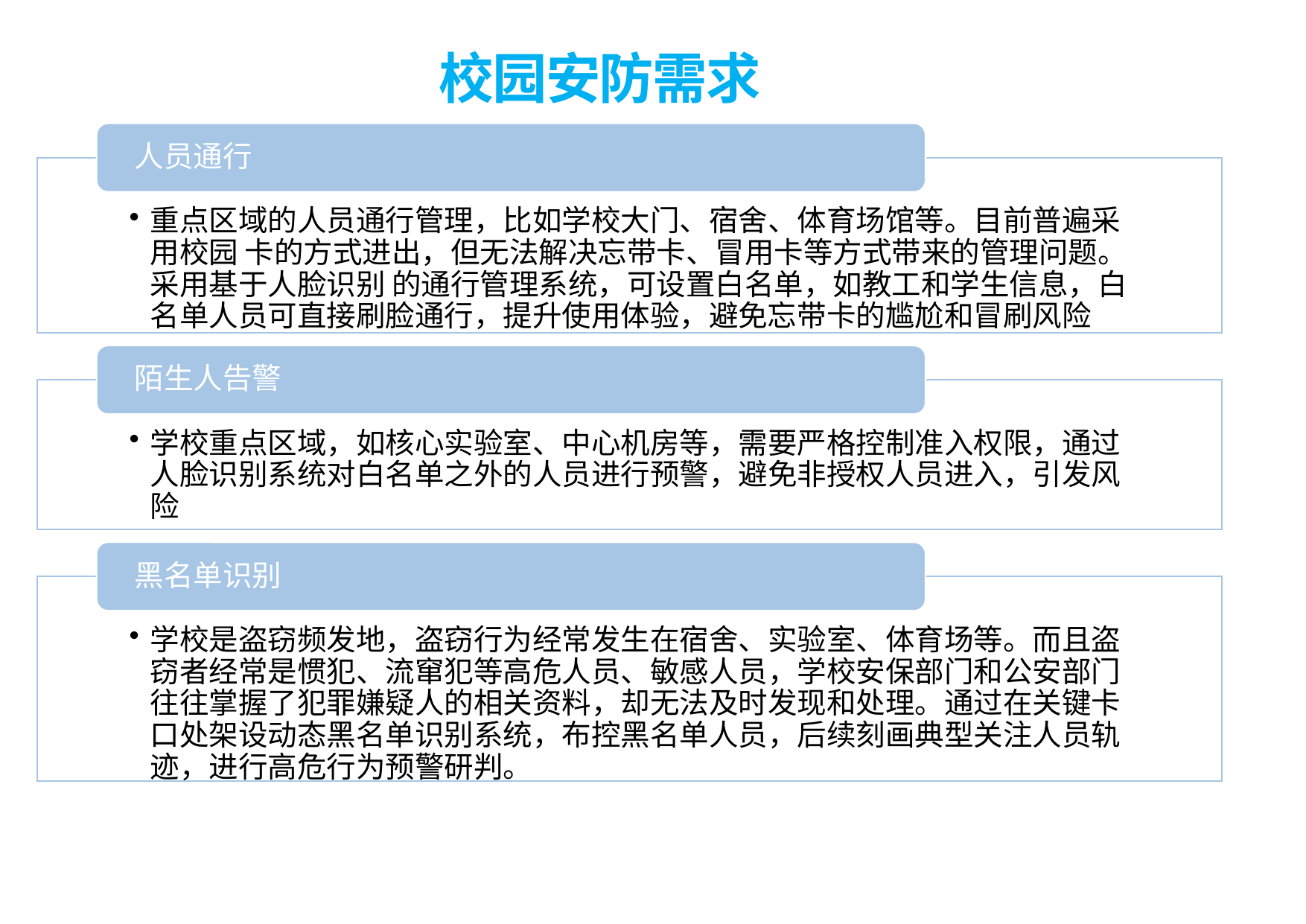

校园安防需求
重点区域的人员通行管理，比如学校大门、宿舍、体育场馆等。目前普遍采用校园 卡的方式进出，但无法解决忘带卡、冒用卡等方式带来的管理问题。采用基于人脸识别 的通行管理系统，可设置白名单，如教工和学生信息，白名单人员可直接刷脸通行，提升使用体验，避免忘带卡的尴尬和冒刷风险
人员通行
学校重点区域，如核心实验室、中心机房等，需要严格控制准入权限，通过人脸识别系统对白名单之外的人员进行预警，避免非授权人员进入，引发风险
陌生人告警
学校是盗窃频发地，盗窃行为经常发生在宿舍、实验室、体育场等。而且盗窃者经常是惯犯、流窜犯等高危人员、敏感人员，学校安保部门和公安部门往往掌握了犯罪嫌疑人的相关资料，却无法及时发现和处理。通过在关键卡口处架设动态黑名单识别系统，布控黑名单人员，后续刻画典型关注人员轨迹，进行高危行为预警研判。
黑名单识别